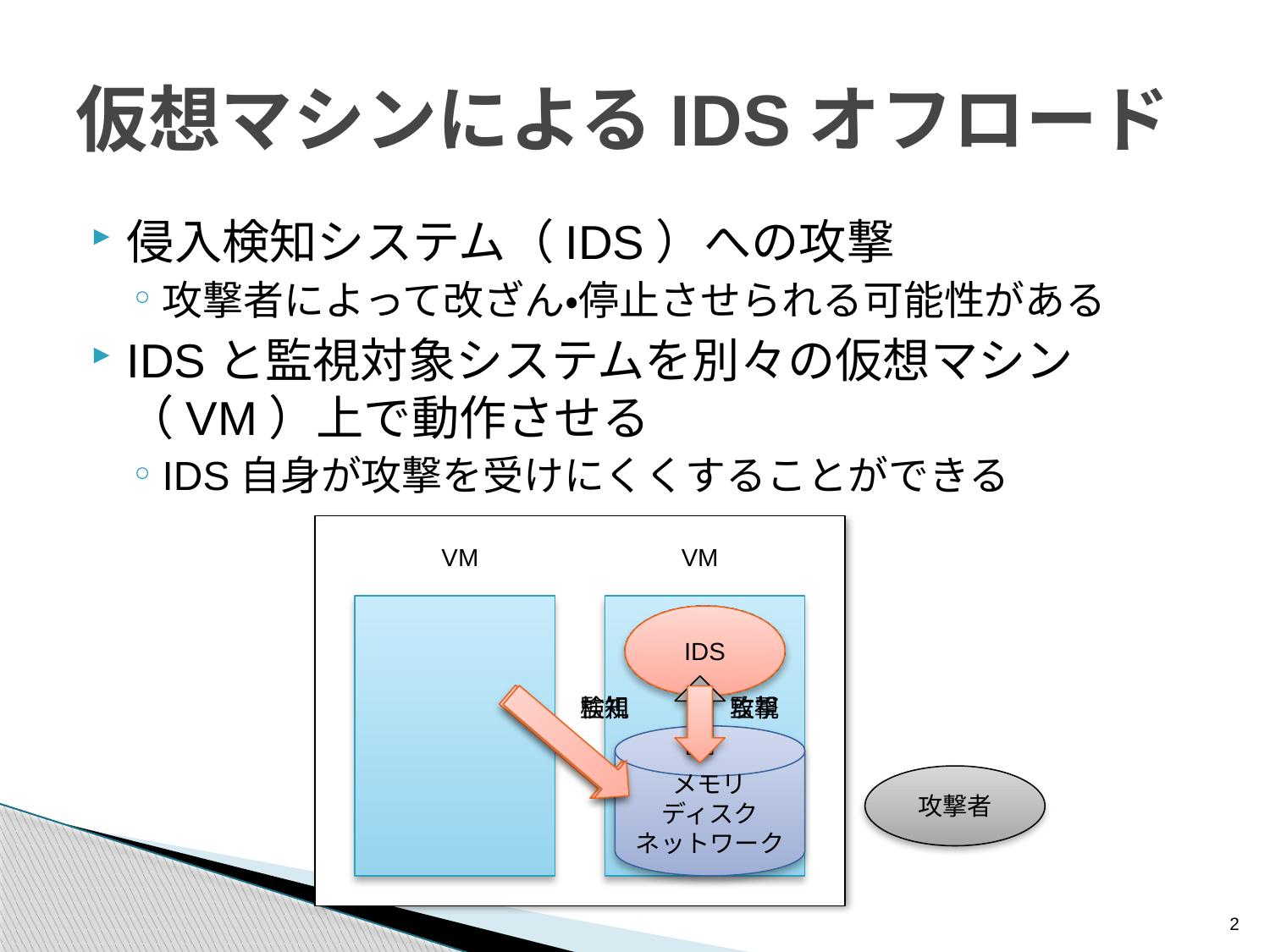

# 仮想マシンによるIDSオフロード
侵入検知システム（IDS）への攻撃
攻撃者によって改ざん・停止させられる可能性がある
IDSと監視対象システムを別々の仮想マシン（VM）上で動作させる
IDS自身が攻撃を受けにくくすることができる

VM
VM

IDS

監視
検知

攻撃
監視
メモリ
ディスク
ネットワーク
攻撃者
2